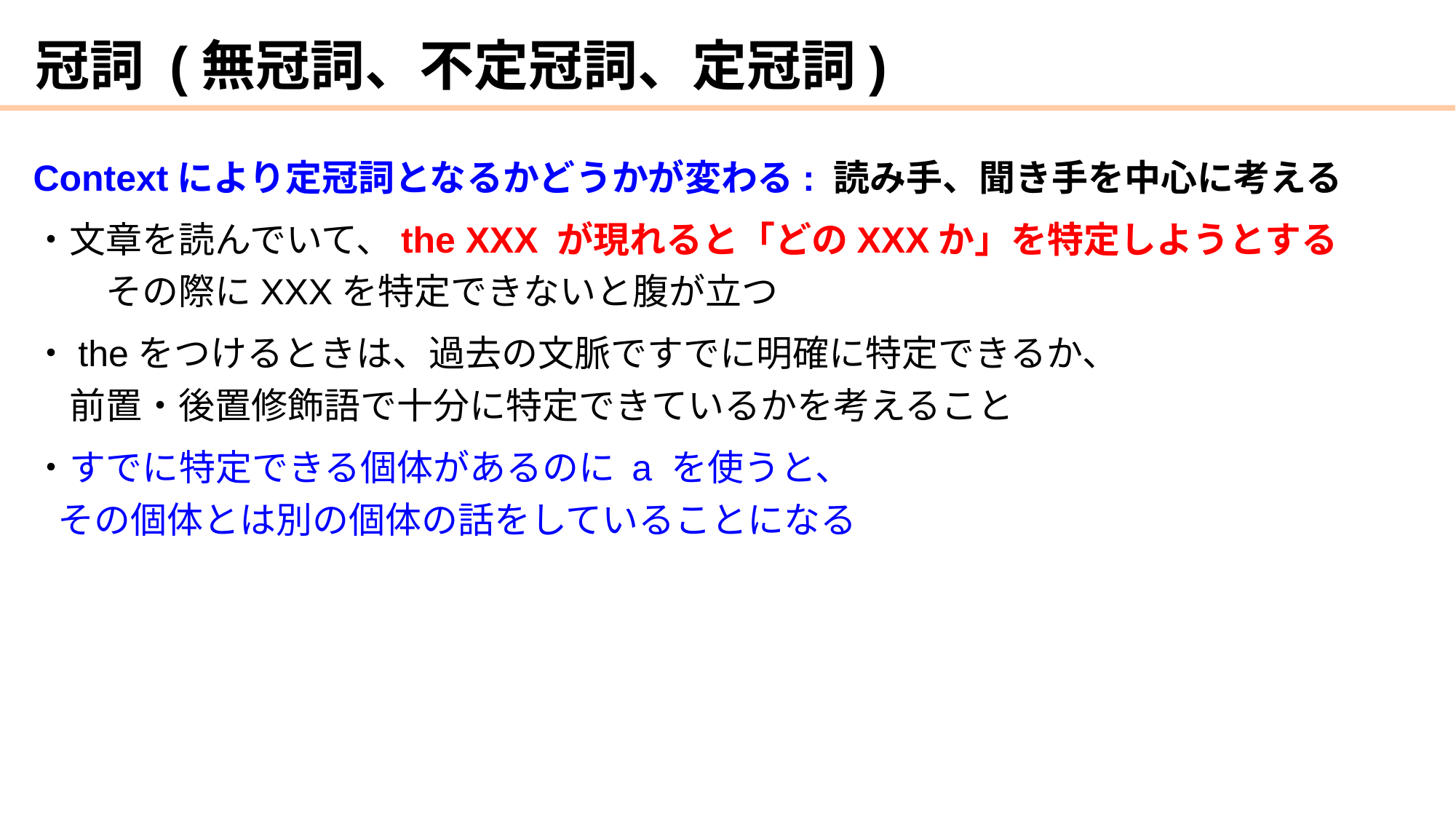

# 冠詞 (無冠詞、不定冠詞、定冠詞)
Contextにより定冠詞となるかどうかが変わる: 読み手、聞き手を中心に考える
・文章を読んでいて、the XXX が現れると「どのXXXか」を特定しようとする
　　その際にXXXを特定できないと腹が立つ
・theをつけるときは、過去の文脈ですでに明確に特定できるか、
　前置・後置修飾語で十分に特定できているかを考えること
・すでに特定できる個体があるのに a を使うと、
   その個体とは別の個体の話をしていることになる